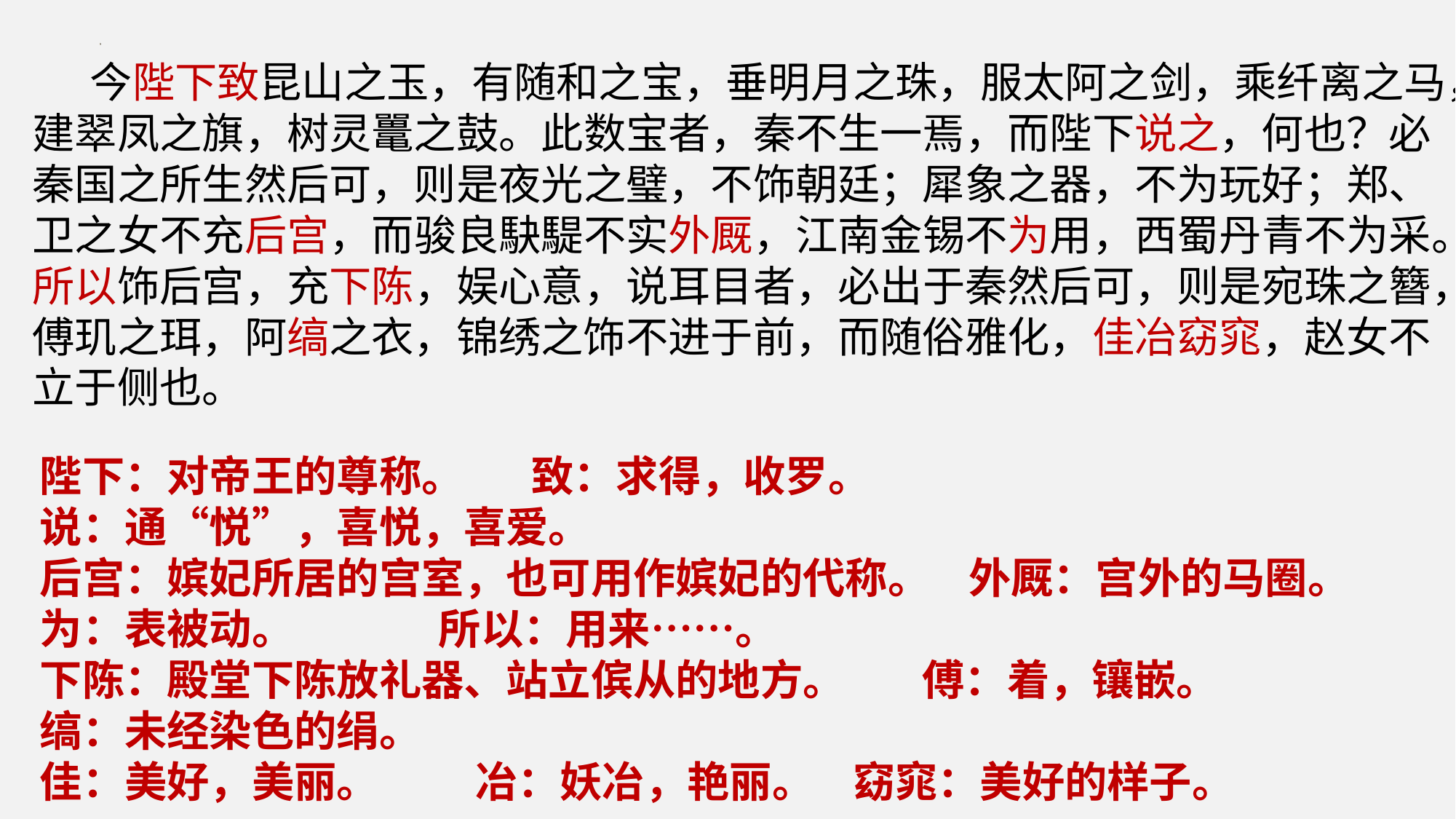

今陛下致昆山之玉，有随和之宝，垂明月之珠，服太阿之剑，乘纤离之马，建翠凤之旗，树灵鼍之鼓。此数宝者，秦不生一焉，而陛下说之，何也？必秦国之所生然后可，则是夜光之璧，不饰朝廷；犀象之器，不为玩好；郑、卫之女不充后宫，而骏良駃騠不实外厩，江南金锡不为用，西蜀丹青不为采。所以饰后宫，充下陈，娱心意，说耳目者，必出于秦然后可，则是宛珠之簪，傅玑之珥，阿缟之衣，锦绣之饰不进于前，而随俗雅化，佳冶窈窕，赵女不立于侧也。
陛下：对帝王的尊称。       致：求得，收罗。
说：通“悦”，喜悦，喜爱。
后宫：嫔妃所居的宫室，也可用作嫔妃的代称。    外厩：宫外的马圈。
为：表被动。               所以：用来……。
下陈：殿堂下陈放礼器、站立傧从的地方。        傅：着，镶嵌。
缟：未经染色的绢。
佳：美好，美丽。          冶：妖冶，艳丽。    窈窕：美好的样子。